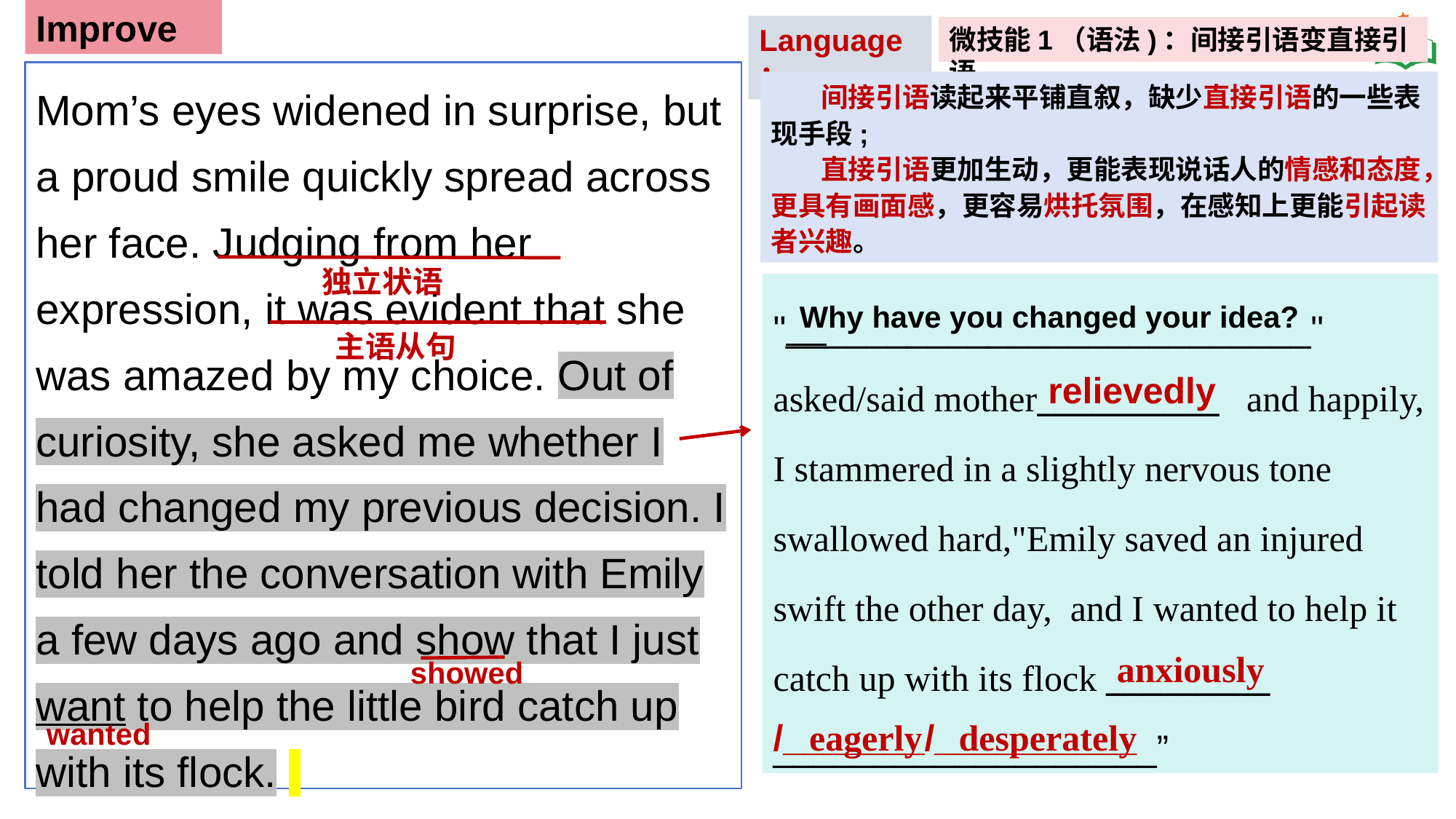

Improve

Language：
微技能1（语法)：间接引语变直接引语

Mom’s eyes widened in surprise, but a proud smile quickly spread across her face. Judging from her expression, it was evident that she was amazed by my choice. Out of curiosity, she asked me whether I had changed my previous decision. I told her the conversation with Emily a few days ago and show that I just want to help the little bird catch up with its flock.
       间接引语读起来平铺直叙，缺少直接引语的一些表现手段;
       直接引语更加生动，更能表现说话人的情感和态度，更具有画面感，更容易烘托氛围，在感知上更能引起读者兴趣。
独立状语
"__________________________"  asked/said mother__________   and happily, I stammered in a slightly nervous tone swallowed hard,"Emily saved an injured swift the other day,  and I wanted to help it catch up with its flock _________
___________________”
Why have you changed your idea?
主语从句
relievedly
anxiously
showed
wanted
/_______/__________
eagerly
desperately